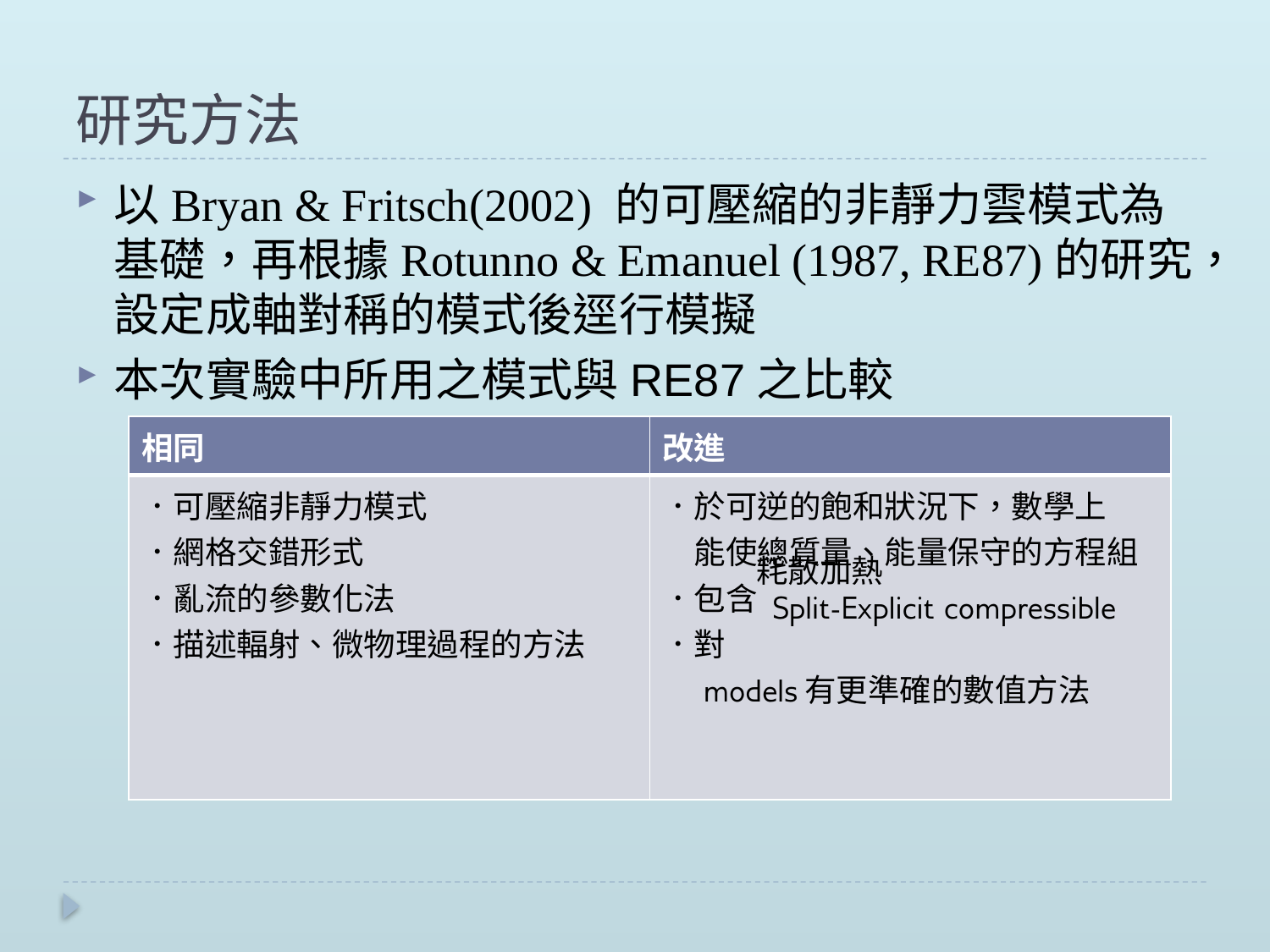

# 研究方法
以Bryan & Fritsch(2002) 的可壓縮的非靜力雲模式為基礎，再根據Rotunno & Emanuel (1987, RE87)的研究，設定成軸對稱的模式後逕行模擬
本次實驗中所用之模式與RE87之比較

| 相同 | 改進 |
| --- | --- |
| ．可壓縮非靜力模式 ．網格交錯形式 ．亂流的參數化法 ．描述輻射、微物理過程的方法 | ．於可逆的飽和狀況下，數學上 　能使總質量、能量保守的方程組 ．包含 ．對 　models有更準確的數值方法 |
耗散加熱
Split-Explicit compressible